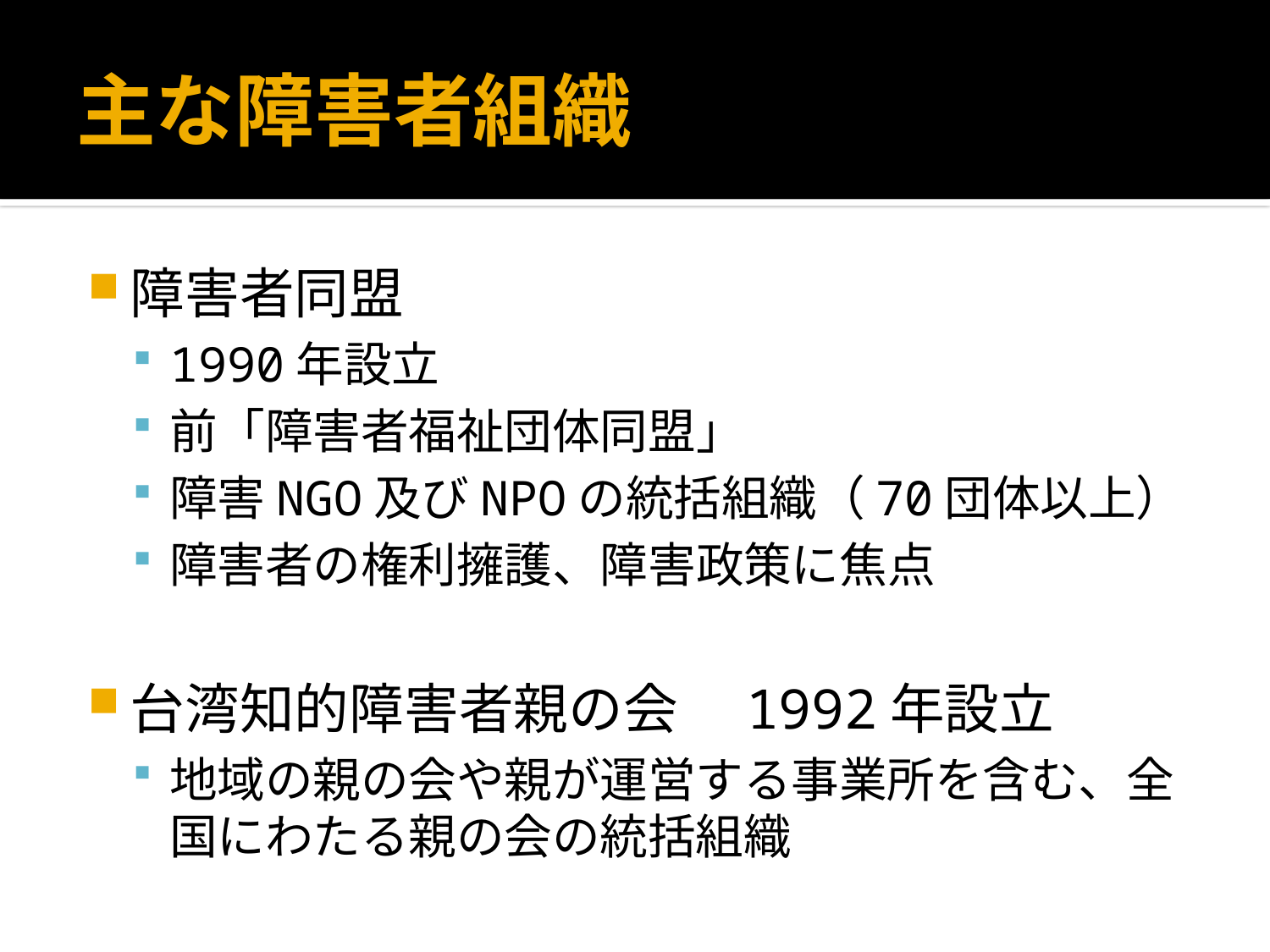

# 主な障害者組織
障害者同盟
1990年設立
前「障害者福祉団体同盟」
障害NGO及びNPOの統括組織（70団体以上）
障害者の権利擁護、障害政策に焦点

台湾知的障害者親の会　1992年設立
地域の親の会や親が運営する事業所を含む、全国にわたる親の会の統括組織